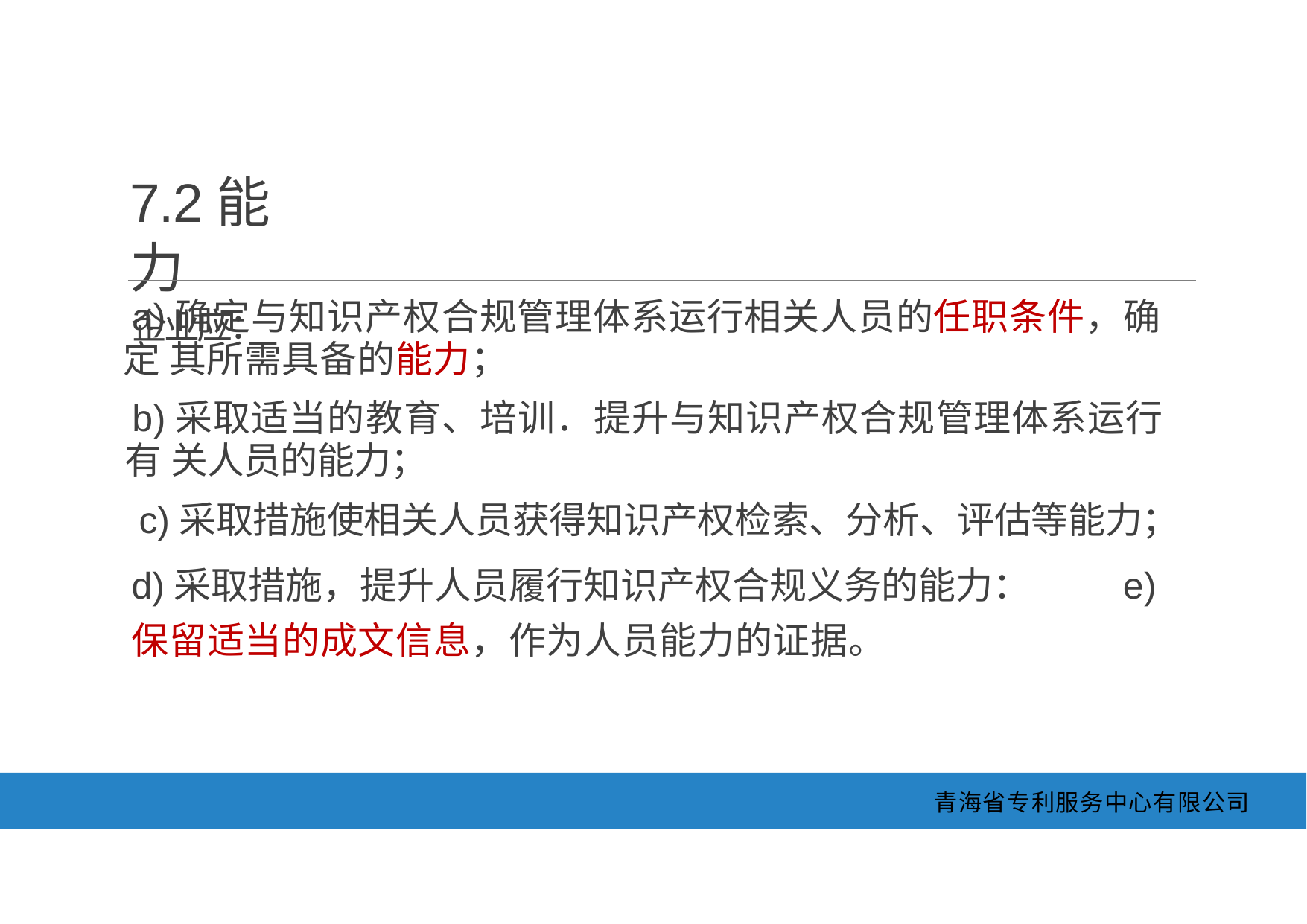

7.2能力
企业应：

a)确定与知识产权合规管理体系运行相关人员的任职条件，确定 其所需具备的能力；
b)采取适当的教育、培训．提升与知识产权合规管理体系运行有 关人员的能力；
c)采取措施使相关人员获得知识产权检索、分析、评估等能力；
d)采取措施，提升人员履行知识产权合规义务的能力：          e)保留适当的成文信息，作为人员能力的证据。

青海省专利服务中心有限公司